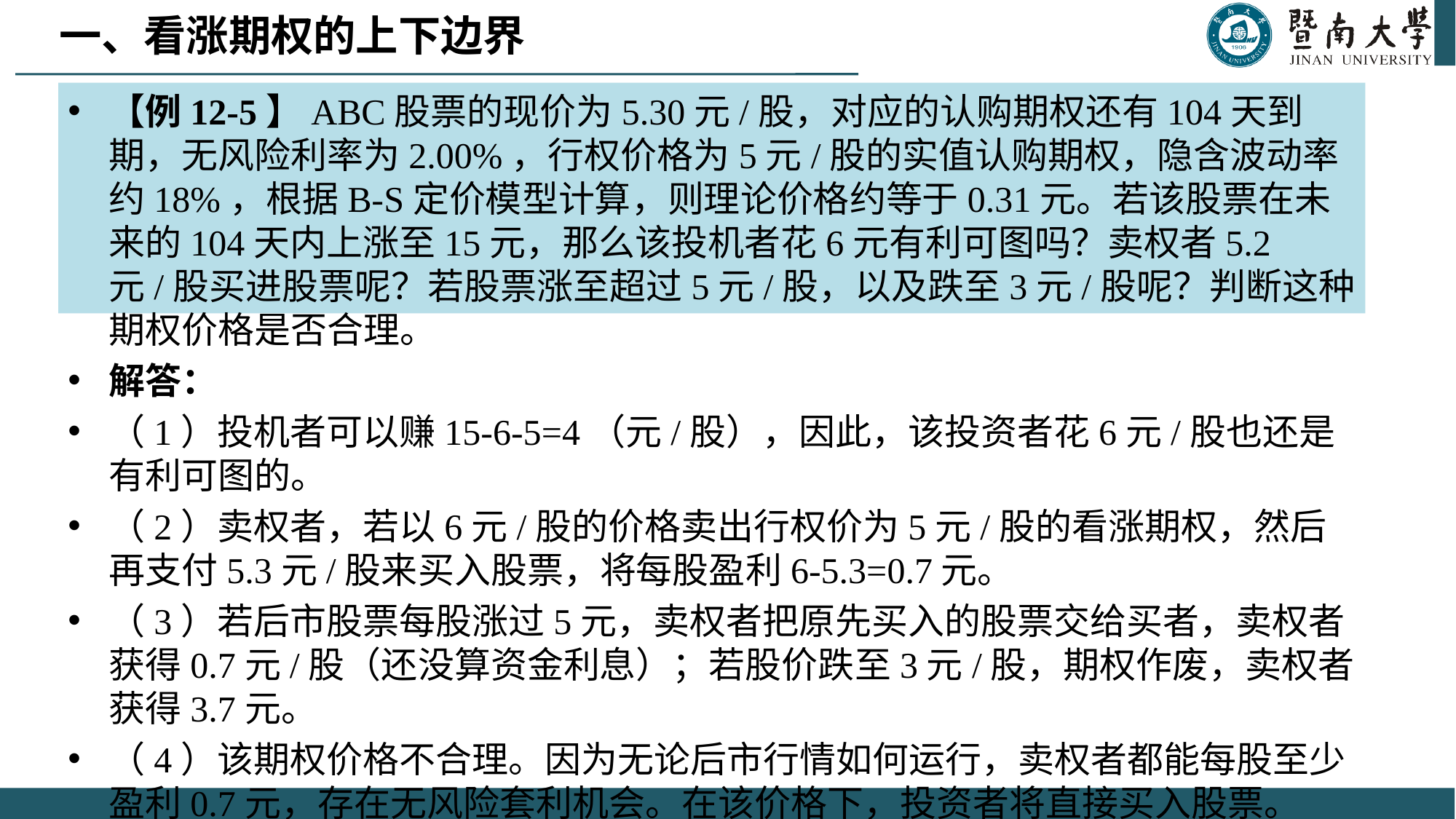

一、看涨期权的上下边界
【例12-5】ABC股票的现价为5.30元/股，对应的认购期权还有104天到期，无风险利率为2.00%，行权价格为5元/股的实值认购期权，隐含波动率约18%，根据B-S定价模型计算，则理论价格约等于0.31元。若该股票在未来的104天内上涨至15元，那么该投机者花6元有利可图吗？卖权者5.2元/股买进股票呢？若股票涨至超过5元/股，以及跌至3元/股呢？判断这种期权价格是否合理。
解答：
（1）投机者可以赚15-6-5=4（元/股），因此，该投资者花6元/股也还是有利可图的。
（2）卖权者，若以6元/股的价格卖出行权价为5元/股的看涨期权，然后再支付5.3元/股来买入股票，将每股盈利6-5.3=0.7元。
（3）若后市股票每股涨过5元，卖权者把原先买入的股票交给买者，卖权者获得0.7元/股（还没算资金利息）；若股价跌至3元/股，期权作废，卖权者获得3.7元。
（4）该期权价格不合理。因为无论后市行情如何运行，卖权者都能每股至少盈利0.7元，存在无风险套利机会。在该价格下，投资者将直接买入股票。